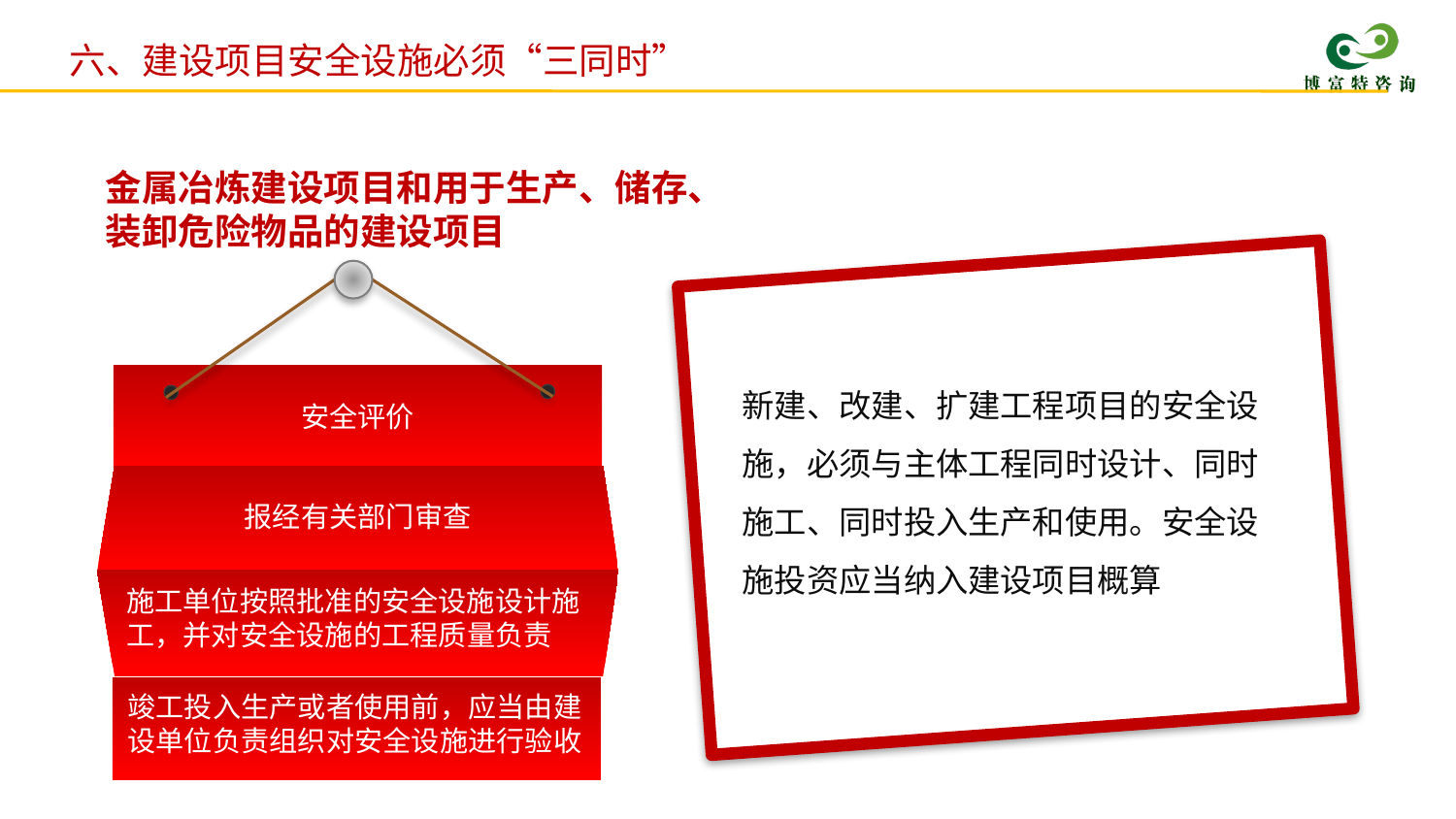

六、建设项目安全设施必须“三同时”
金属冶炼建设项目和用于生产、储存、装卸危险物品的建设项目

新建、改建、扩建工程项目的安全设施，必须与主体工程同时设计、同时施工、同时投入生产和使用。安全设施投资应当纳入建设项目概算

安全评价

报经有关部门审查

施工单位按照批准的安全设施设计施工，并对安全设施的工程质量负责
4.点击添加标题

竣工投入生产或者使用前，应当由建设单位负责组织对安全设施进行验收